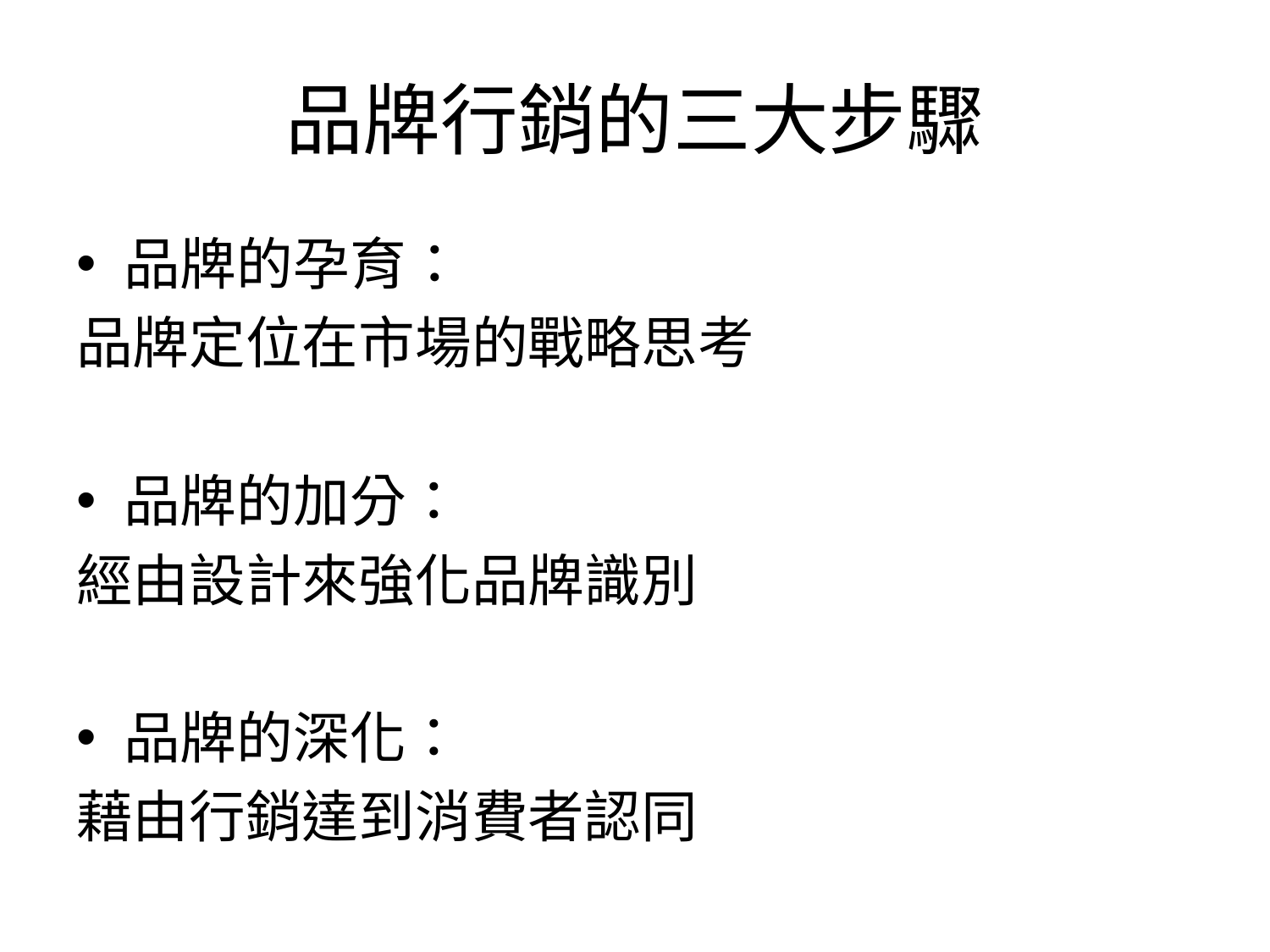

# 品牌行銷的三大步驟
品牌的孕育：
品牌定位在市場的戰略思考

品牌的加分：
經由設計來強化品牌識別

品牌的深化：
藉由行銷達到消費者認同